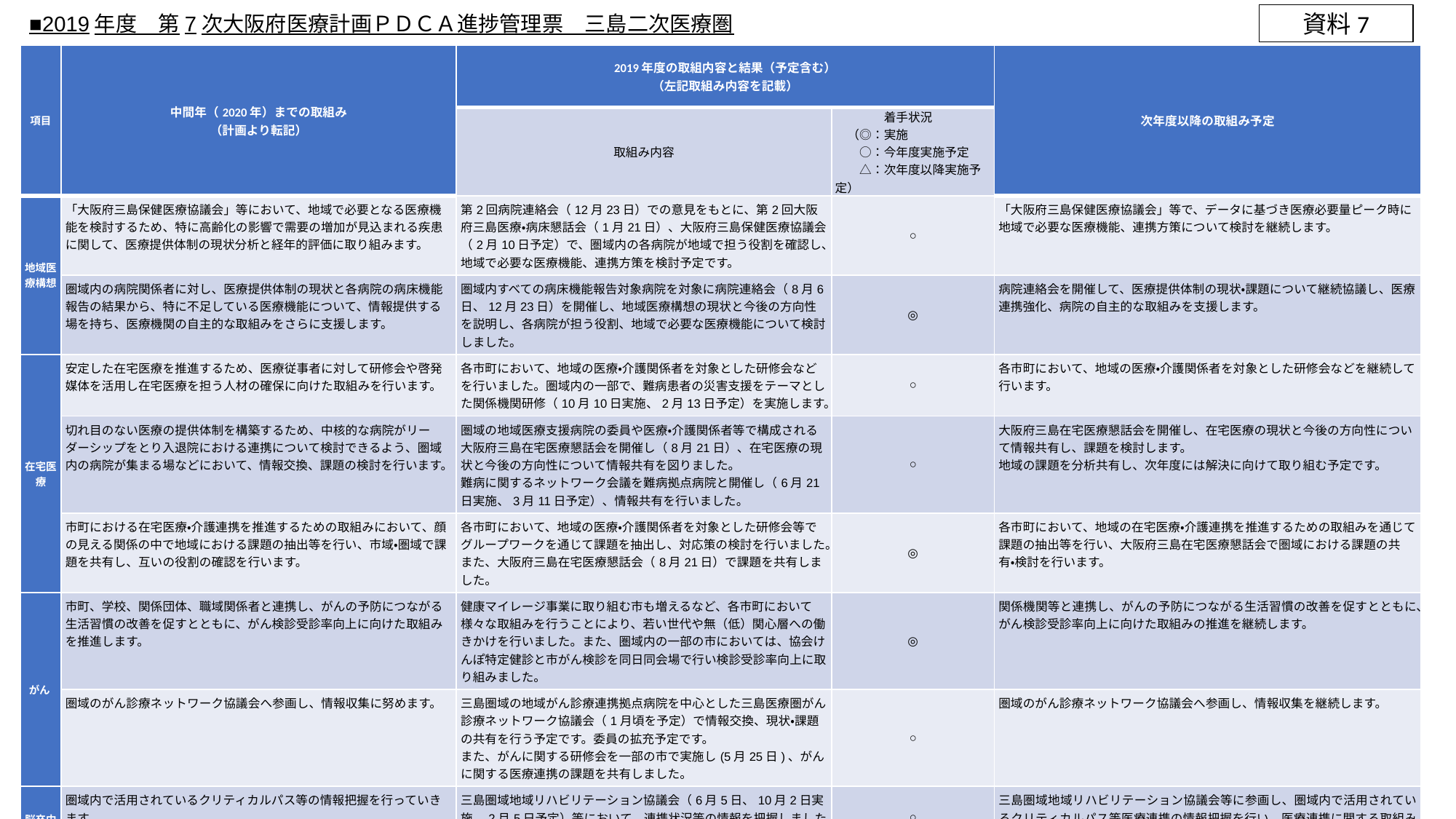

■2019年度　第7次大阪府医療計画ＰＤＣＡ進捗管理票　三島二次医療圏
資料7
| 項目 | 中間年（2020年）までの取組み （計画より転記） | 2019年度の取組内容と結果（予定含む） （左記取組み内容を記載） |  | 次年度以降の取組み予定 |
| --- | --- | --- | --- | --- |
|  |  | 取組み内容 | 着手状況 　（◎：実施 　　○：今年度実施予定 　　△：次年度以降実施予定） |  |
| 地域医療構想 | 「大阪府三島保健医療協議会」等において、地域で必要となる医療機能を検討するため、特に高齢化の影響で需要の増加が見込まれる疾患に関して、医療提供体制の現状分析と経年的評価に取り組みます。 | 第2回病院連絡会（12月23日）での意見をもとに、第2回大阪府三島医療・病床懇話会（1月21日）、大阪府三島保健医療協議会（2月10日予定）で、圏域内の各病院が地域で担う役割を確認し、地域で必要な医療機能、連携方策を検討予定です。 | ○ | 「大阪府三島保健医療協議会」等で、データに基づき医療必要量ピーク時に地域で必要な医療機能、連携方策について検討を継続します。 |
|  | 圏域内の病院関係者に対し、医療提供体制の現状と各病院の病床機能報告の結果から、特に不足している医療機能について、情報提供する場を持ち、医療機関の自主的な取組みをさらに支援します。 | 圏域内すべての病床機能報告対象病院を対象に病院連絡会（8月6日、12月23日）を開催し、地域医療構想の現状と今後の方向性を説明し、各病院が担う役割、地域で必要な医療機能について検討しました。 | ◎ | 病院連絡会を開催して、医療提供体制の現状・課題について継続協議し、医療連携強化、病院の自主的な取組みを支援します。 |
| 在宅医療 | 安定した在宅医療を推進するため、医療従事者に対して研修会や啓発媒体を活用し在宅医療を担う人材の確保に向けた取組みを行います。 | 各市町において、地域の医療・介護関係者を対象とした研修会などを行いました。圏域内の一部で、難病患者の災害支援をテーマとした関係機関研修（10月10日実施、2月13日予定）を実施します。 | ○ | 各市町において、地域の医療・介護関係者を対象とした研修会などを継続して行います。 |
|  | 切れ目のない医療の提供体制を構築するため、中核的な病院がリーダーシップをとり入退院における連携について検討できるよう、圏域内の病院が集まる場などにおいて、情報交換、課題の検討を行います。 | 圏域の地域医療支援病院の委員や医療・介護関係者等で構成される大阪府三島在宅医療懇話会を開催し（8月21日）、在宅医療の現状と今後の方向性について情報共有を図りました。 難病に関するネットワーク会議を難病拠点病院と開催し（6月21日実施、3月11日予定）、情報共有を行いました。 | ○ | 大阪府三島在宅医療懇話会を開催し、在宅医療の現状と今後の方向性について情報共有し、課題を検討します。 地域の課題を分析共有し、次年度には解決に向けて取り組む予定です。 |
|  | 市町における在宅医療・介護連携を推進するための取組みにおいて、顔の見える関係の中で地域における課題の抽出等を行い、市域・圏域で課題を共有し、互いの役割の確認を行います。 | 各市町において、地域の医療・介護関係者を対象とした研修会等でグループワークを通じて課題を抽出し、対応策の検討を行いました。また、大阪府三島在宅医療懇話会（8月21日）で課題を共有しました。 | ◎ | 各市町において、地域の在宅医療・介護連携を推進するための取組みを通じて課題の抽出等を行い、大阪府三島在宅医療懇話会で圏域における課題の共有・検討を行います。 |
| がん | 市町、学校、関係団体、職域関係者と連携し、がんの予防につながる生活習慣の改善を促すとともに、がん検診受診率向上に向けた取組みを推進します。 | 健康マイレージ事業に取り組む市も増えるなど、各市町において様々な取組みを行うことにより、若い世代や無（低）関心層への働きかけを行いました。また、圏域内の一部の市においては、協会けんぽ特定健診と市がん検診を同日同会場で行い検診受診率向上に取り組みました。 | ◎ | 関係機関等と連携し、がんの予防につながる生活習慣の改善を促すとともに、がん検診受診率向上に向けた取組みの推進を継続します。 |
|  | 圏域のがん診療ネットワーク協議会へ参画し、情報収集に努めます。 | 三島圏域の地域がん診療連携拠点病院を中心とした三島医療圏がん診療ネットワーク協議会（1月頃を予定）で情報交換、現状・課題の共有を行う予定です。委員の拡充予定です。 また、がんに関する研修会を一部の市で実施し(5月25日)、がんに関する医療連携の課題を共有しました。 | ○ | 圏域のがん診療ネットワーク協議会へ参画し、情報収集を継続します。 |
| 脳卒中等の脳血管疾患、心筋梗塞等の心血管疾患、糖尿病 | 圏域内で活用されているクリティカルパス等の情報把握を行っていきます。 | 三島圏域地域リハビリテーション協議会（6月5日、10月2日実施、2月5日予定）等において、連携状況等の情報を把握しました。 | ○ | 三島圏域地域リハビリテーション協議会等に参画し、圏域内で活用されているクリティカルパス等医療連携の情報把握を行い、医療連携に関する取組みの推進を継続します。 |
|  | NDBデータ等を分析し、地域で必要な医療機能等について検討を行い、めざすべき方向性について、会議等を活用して圏域内の医療機関と情報共有に取り組みます。 | NDBデータ等の分析結果を第1回大阪府三島医療・病床懇話会（8月6日）や第1回病院連絡会（8月6日）で情報共有しました。 | ◎ | 各種データを活用し、地域で必要な医療機能等を検討し、めざすべき方向性を会議等活用して圏域内の医療機関との情報共有を継続します。 |
|  | 三島圏域内のポピュレーションアプローチ、特定健診・特定保健指導、重症化予防対策等における圏域内の好事例等の共有化をはかり、各機関の生活習慣病対策の推進に取り組みます。 | 圏域内の一部で実施している地域・職域連携推進協議会（2月下旬予定）や各市町の審議会・協議会等で、事業所、市町等関係機関と情報共有予定です。 | ○ | 会議や研修の場で情報共有を継続します。 |